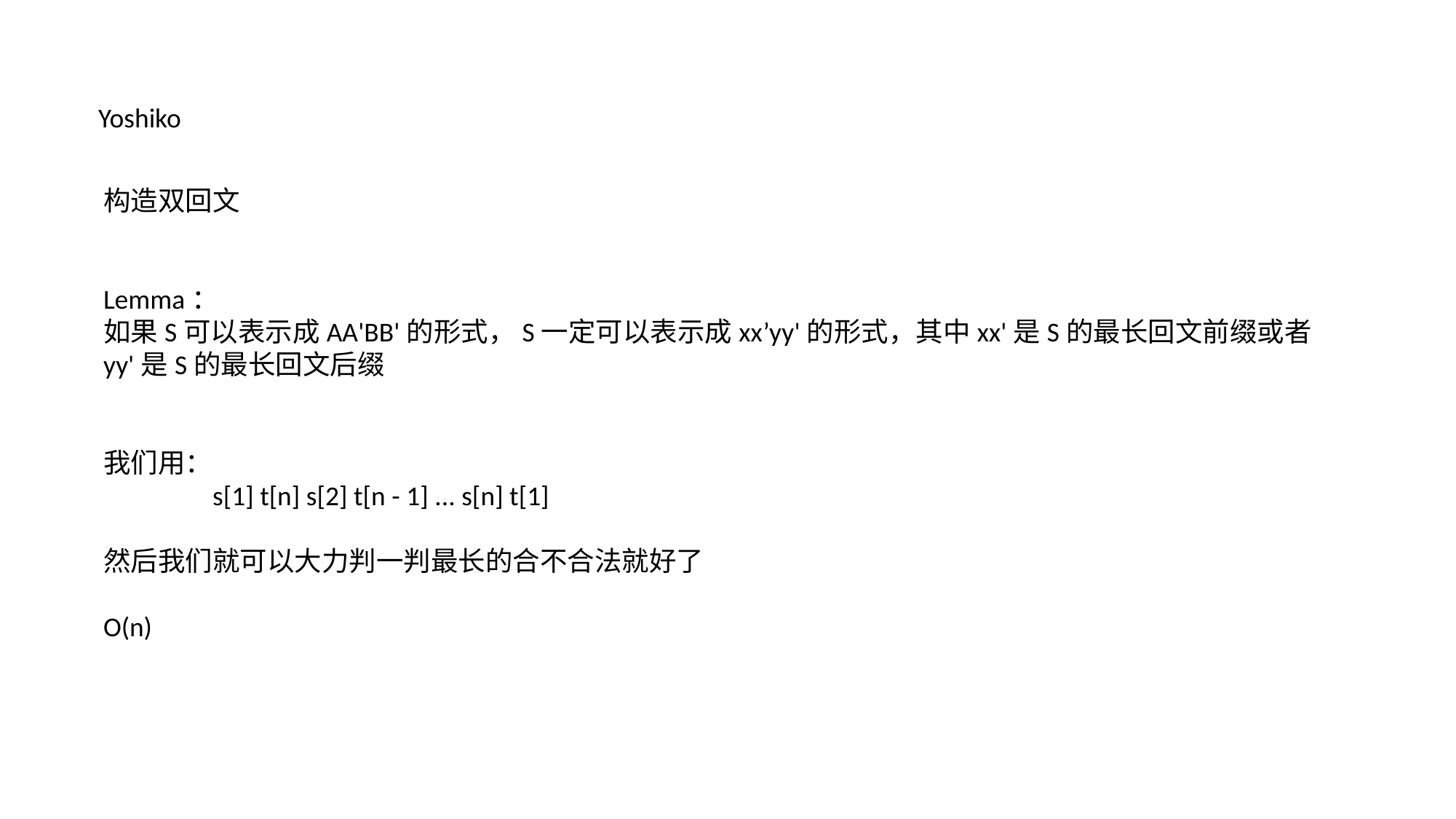

Yoshiko
构造双回文

Lemma：
如果S可以表示成AA'BB'的形式，S一定可以表示成xx’yy'的形式，其中xx'是S的最长回文前缀或者yy'是S的最长回文后缀

我们用：
	s[1] t[n] s[2] t[n - 1] ... s[n] t[1]

然后我们就可以大力判一判最长的合不合法就好了

O(n)